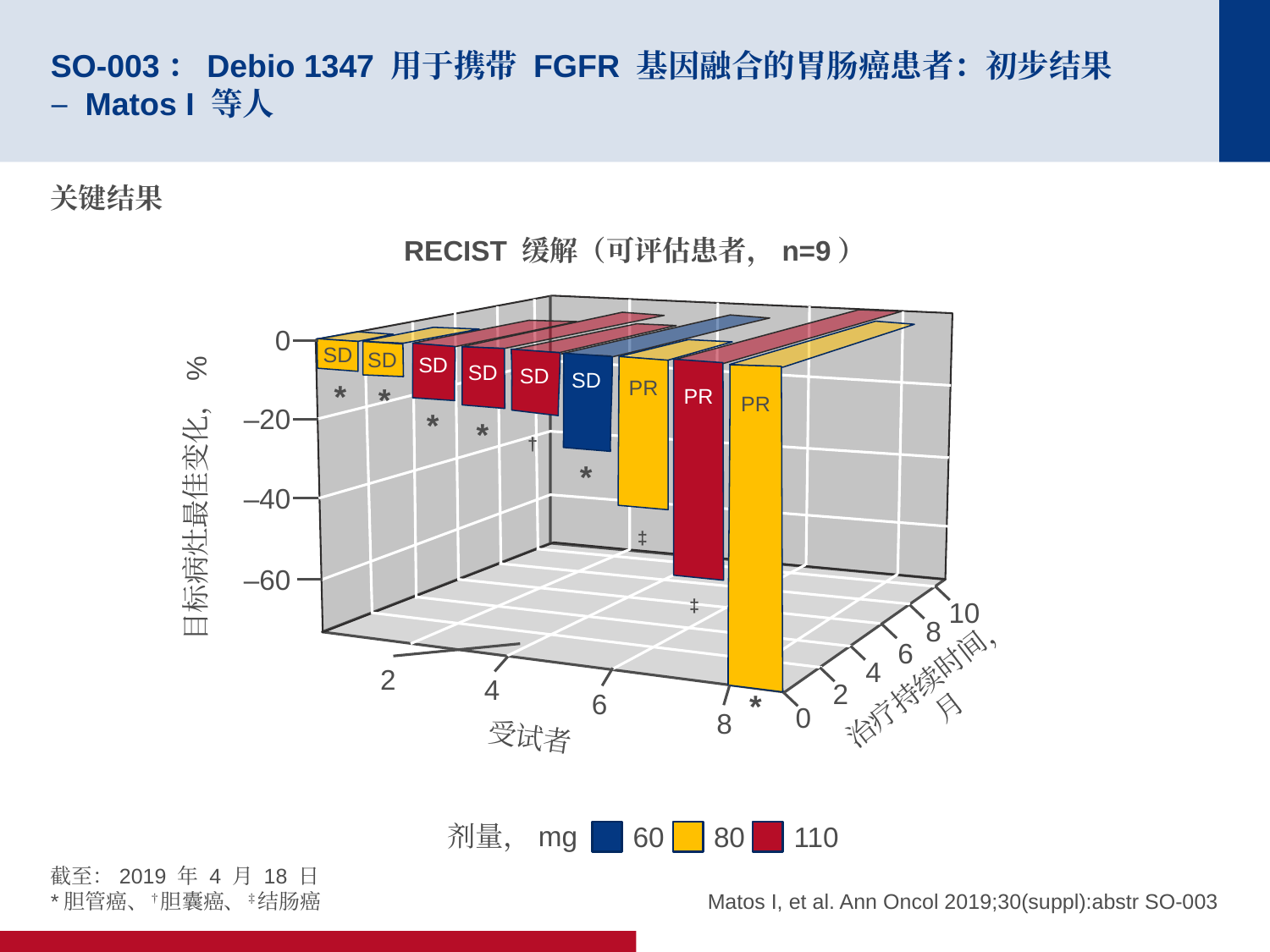

# SO-003：Debio 1347 用于携带 FGFR 基因融合的胃肠癌患者：初步结果 – Matos I 等人
关键结果

RECIST 缓解（可评估患者，n=9）

0

SD

SD

SD

SD

SD

SD

PR
*
*
PR
PR
–20
*
*
†

*
–40
目标病灶最佳变化，%

‡

–60

‡
10

8

6
4
治疗持续时间，
月
2
4
2
*
6
0
8
受试者
剂量，mg
60
80
110

截至：2019 年 4 月 18 日
*胆管癌、†胆囊癌、‡结肠癌
Matos I, et al. Ann Oncol 2019;30(suppl):abstr SO-003